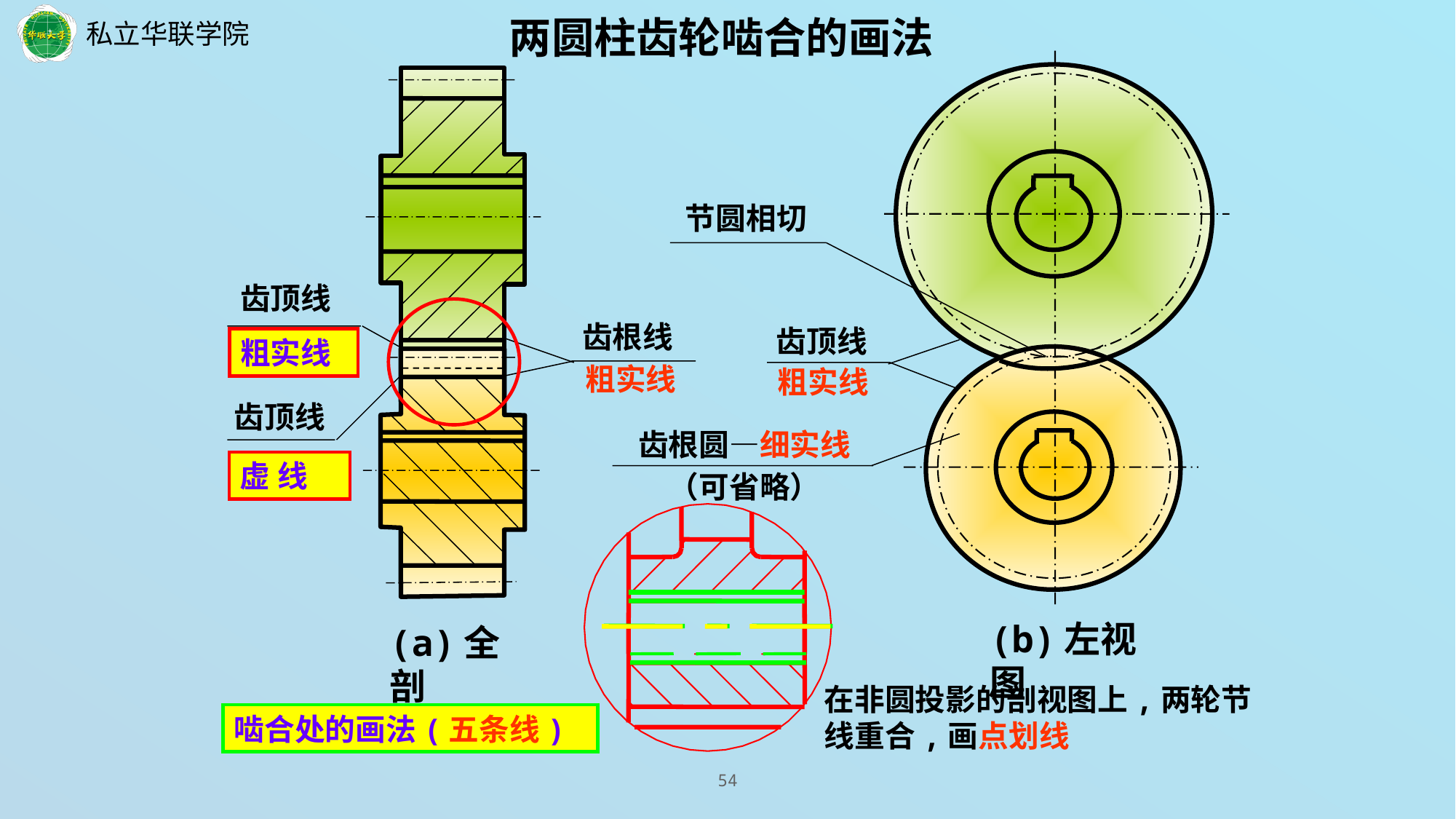

两圆柱齿轮啮合的画法

节圆相切

齿顶线
粗实线

齿根线
粗实线
齿顶线
粗实线

齿顶线
虚 线
齿根圆—细实线
（可省略）

(b)左视图
(a)全剖

在非圆投影的剖视图上,两轮节线重合,画点划线
啮合处的画法(五条线)
54